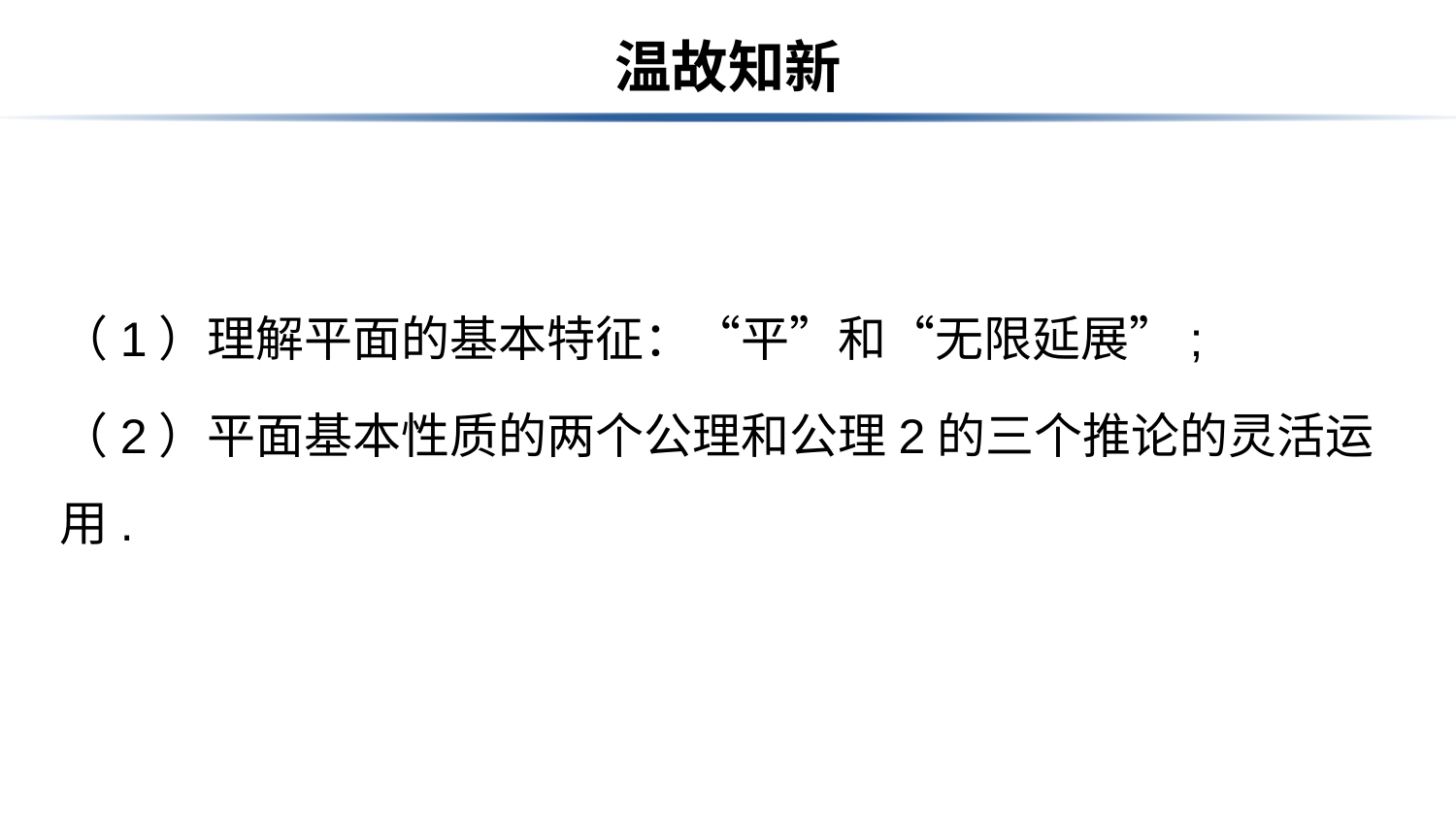

# 温故知新
（1）理解平面的基本特征：“平”和“无限延展”;
（2）平面基本性质的两个公理和公理2的三个推论的灵活运用.